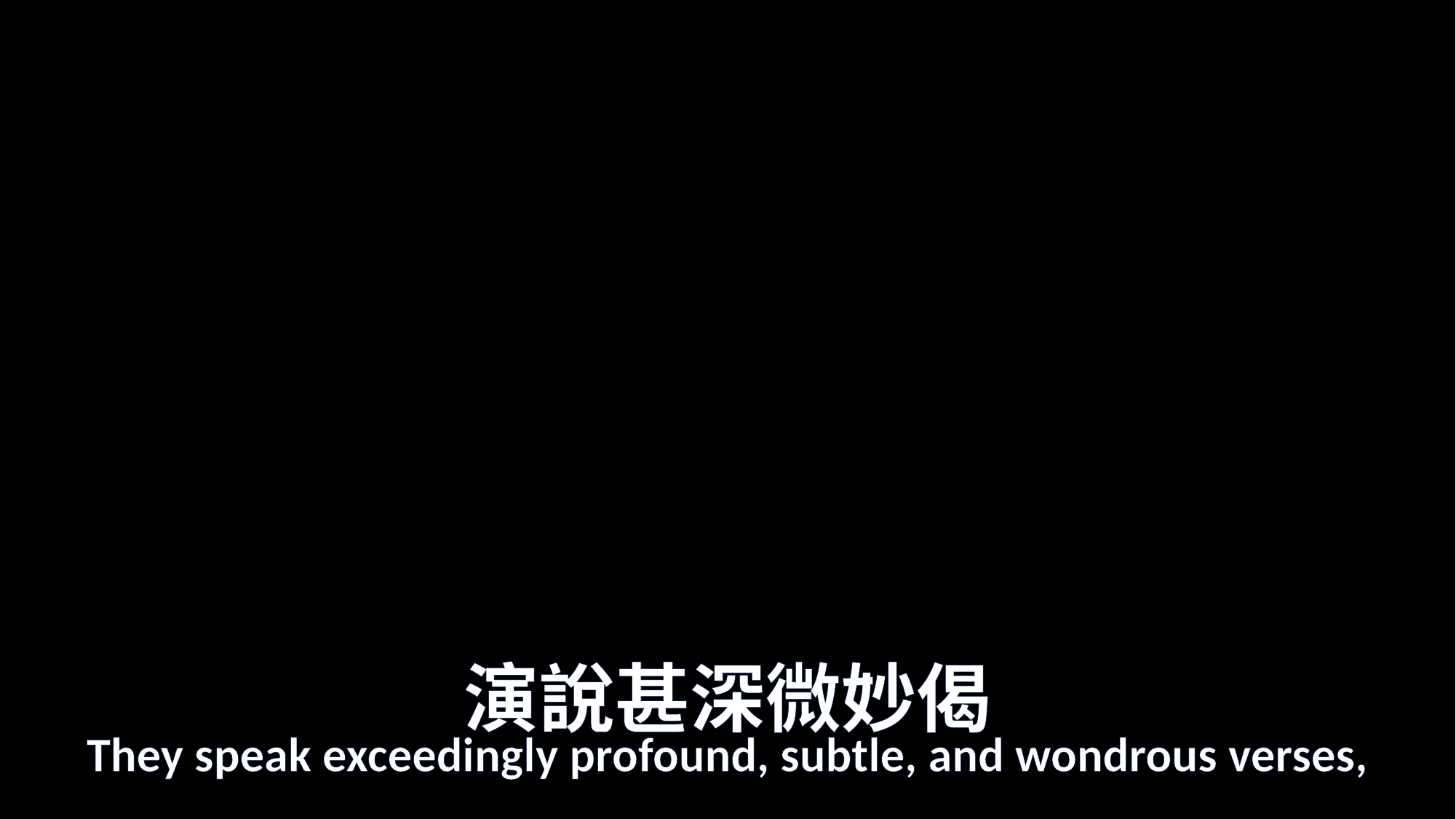

# 演說甚深微妙偈
They speak exceedingly profound, subtle, and wondrous verses,